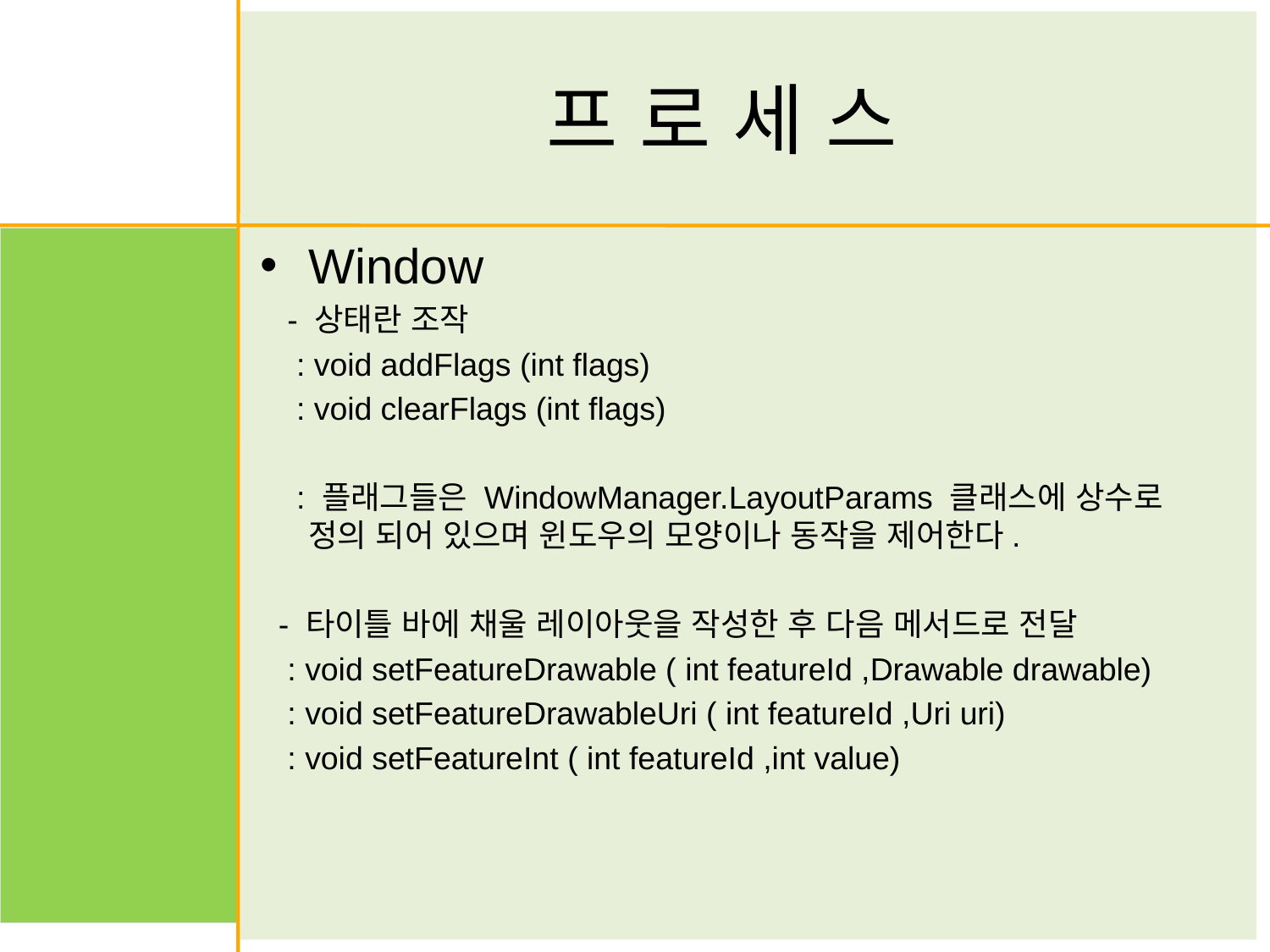

# 프 로 세 스
Window
   - 상태란 조작
    : void addFlags (int flags)
    : void clearFlags (int flags)

    : 플래그들은 WindowManager.LayoutParams 클래스에 상수로 정의 되어 있으며 윈도우의 모양이나 동작을 제어한다.

  - 타이틀 바에 채울 레이아웃을 작성한 후 다음 메서드로 전달
   : void setFeatureDrawable ( int featureId ,Drawable drawable)
   : void setFeatureDrawableUri ( int featureId ,Uri uri)
   : void setFeatureInt ( int featureId ,int value)